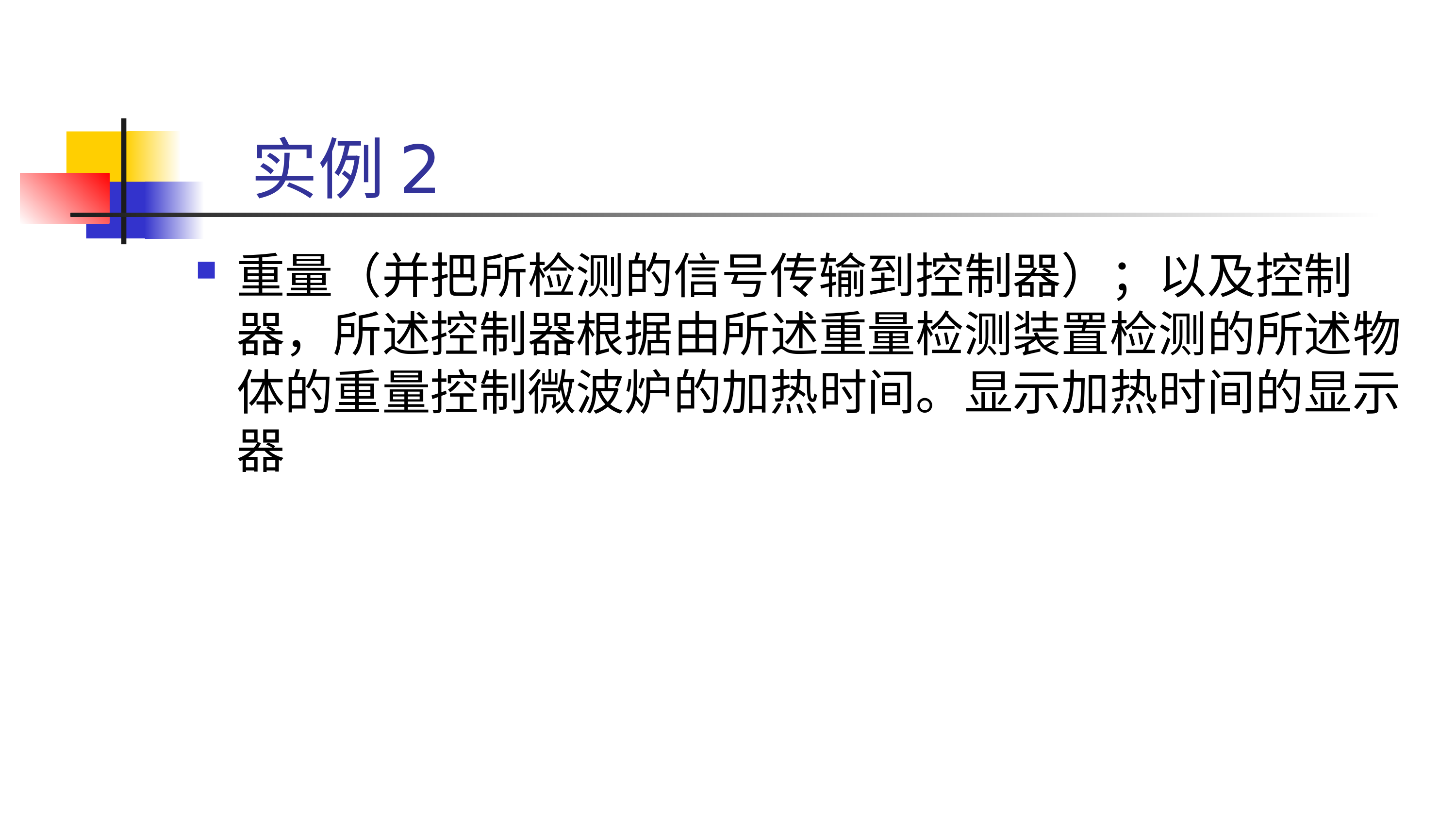

# 实例2
重量（并把所检测的信号传输到控制器）；以及控制器，所述控制器根据由所述重量检测装置检测的所述物体的重量控制微波炉的加热时间。显示加热时间的显示器